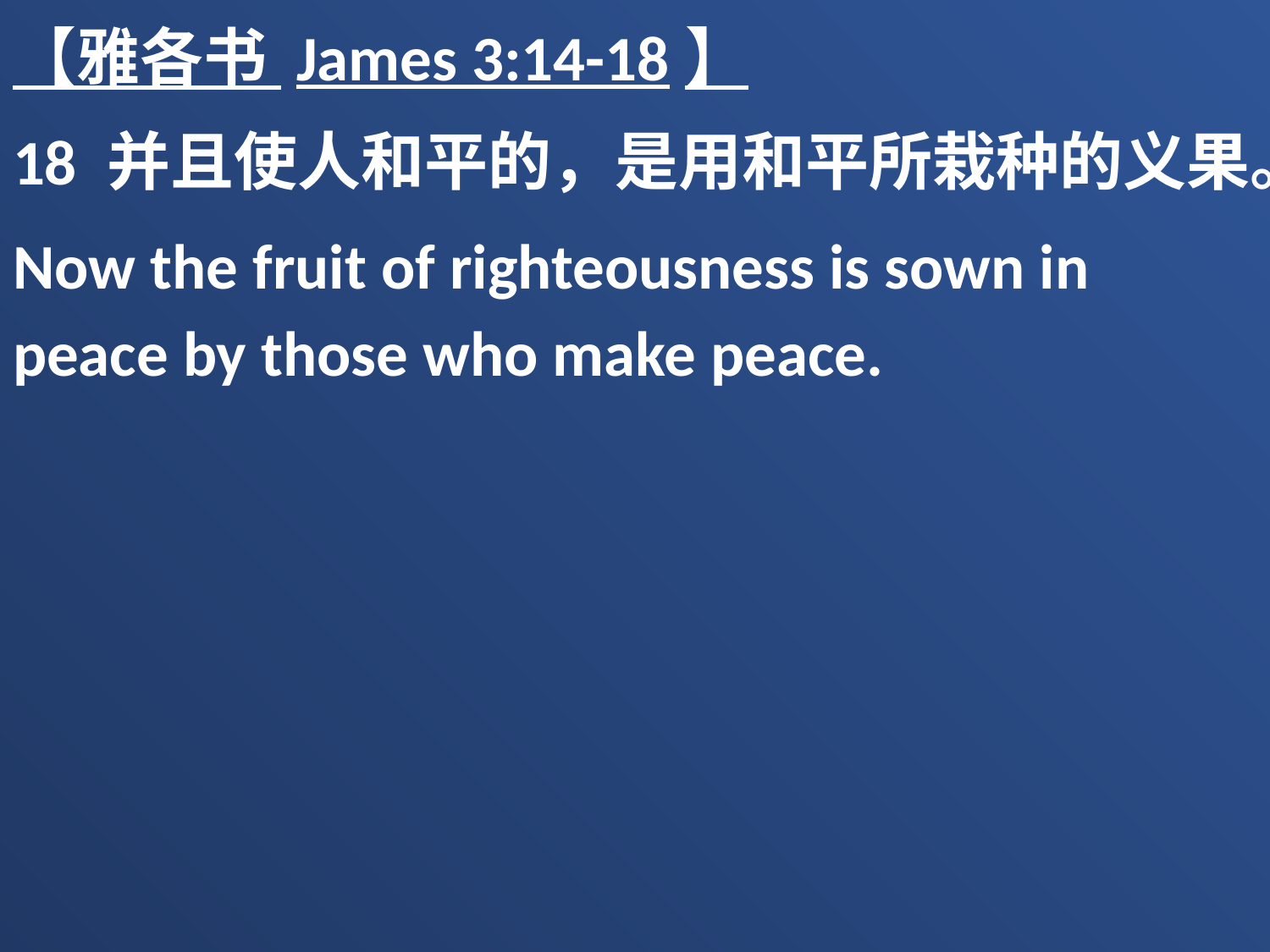

【雅各书 James 3:14-18】
18 并且使人和平的，是用和平所栽种的义果。
Now the fruit of righteousness is sown in peace by those who make peace.